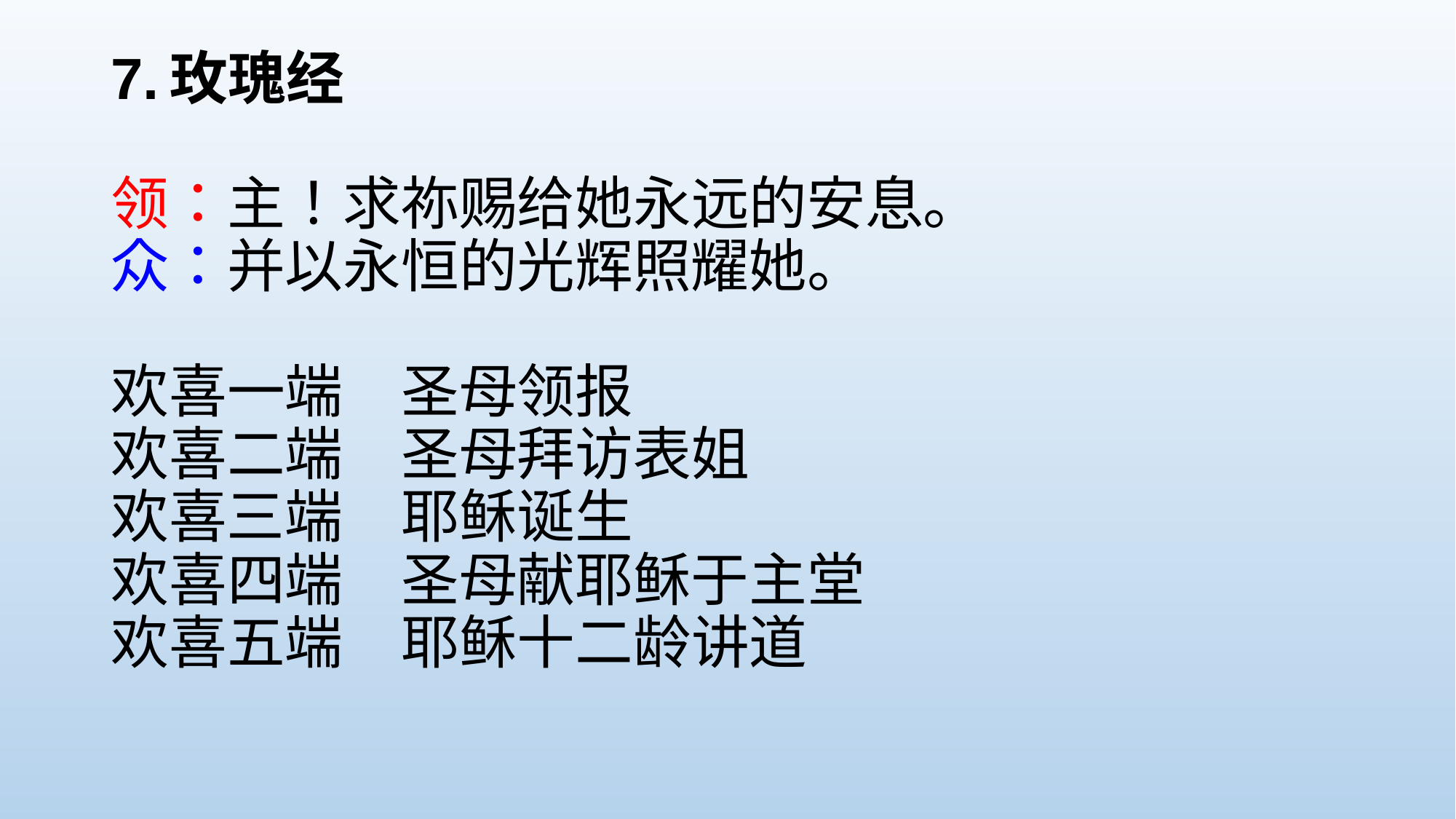

# 7.玫瑰经 领：主！求祢赐给她永远的安息。 众：并以永恒的光辉照耀她。 欢喜一端　圣母领报 欢喜二端　圣母拜访表姐 欢喜三端　耶稣诞生 欢喜四端　圣母献耶稣于主堂 欢喜五端　耶稣十二龄讲道